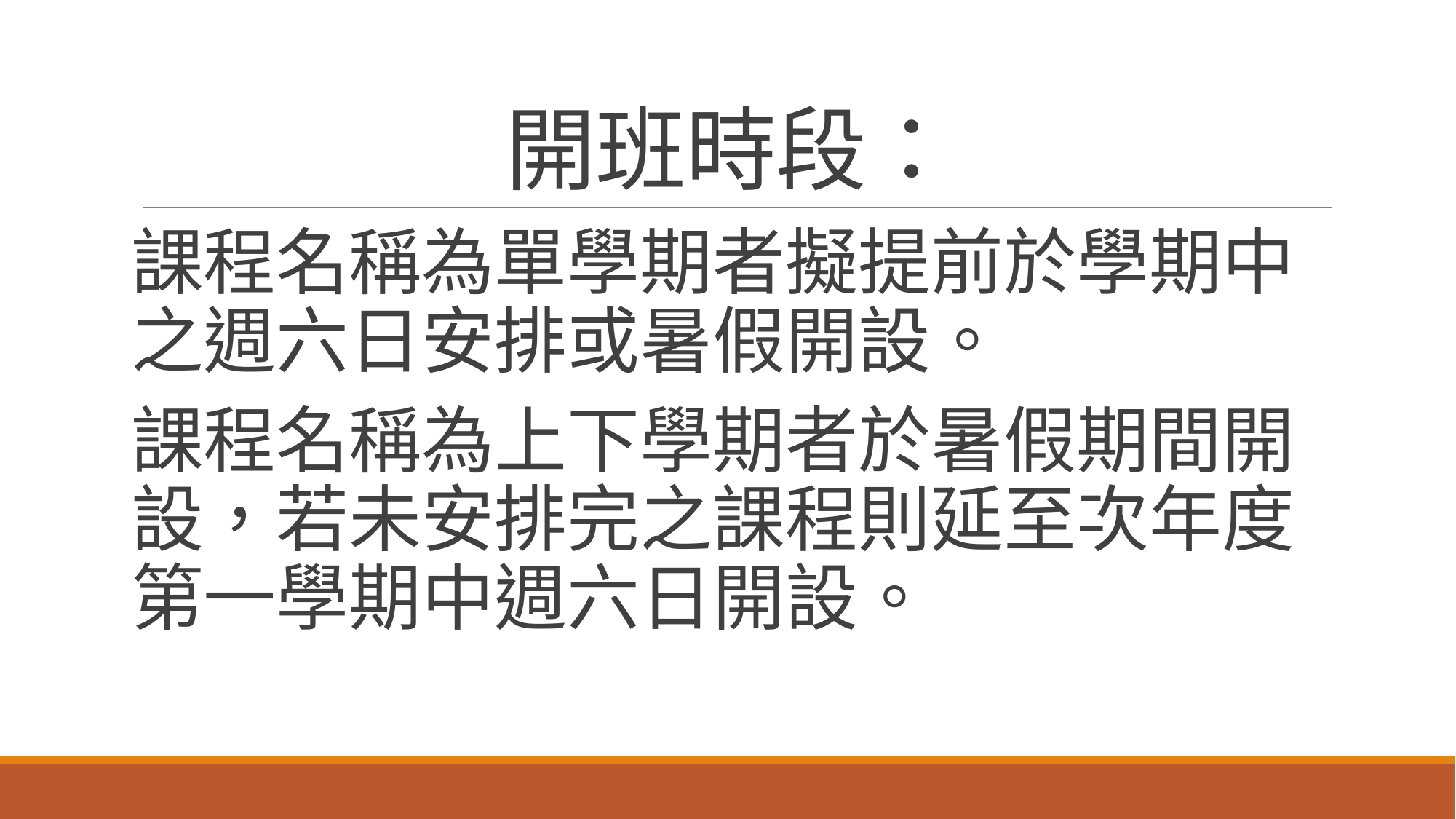

# 開班時段：
課程名稱為單學期者擬提前於學期中之週六日安排或暑假開設。
課程名稱為上下學期者於暑假期間開設，若未安排完之課程則延至次年度第一學期中週六日開設。